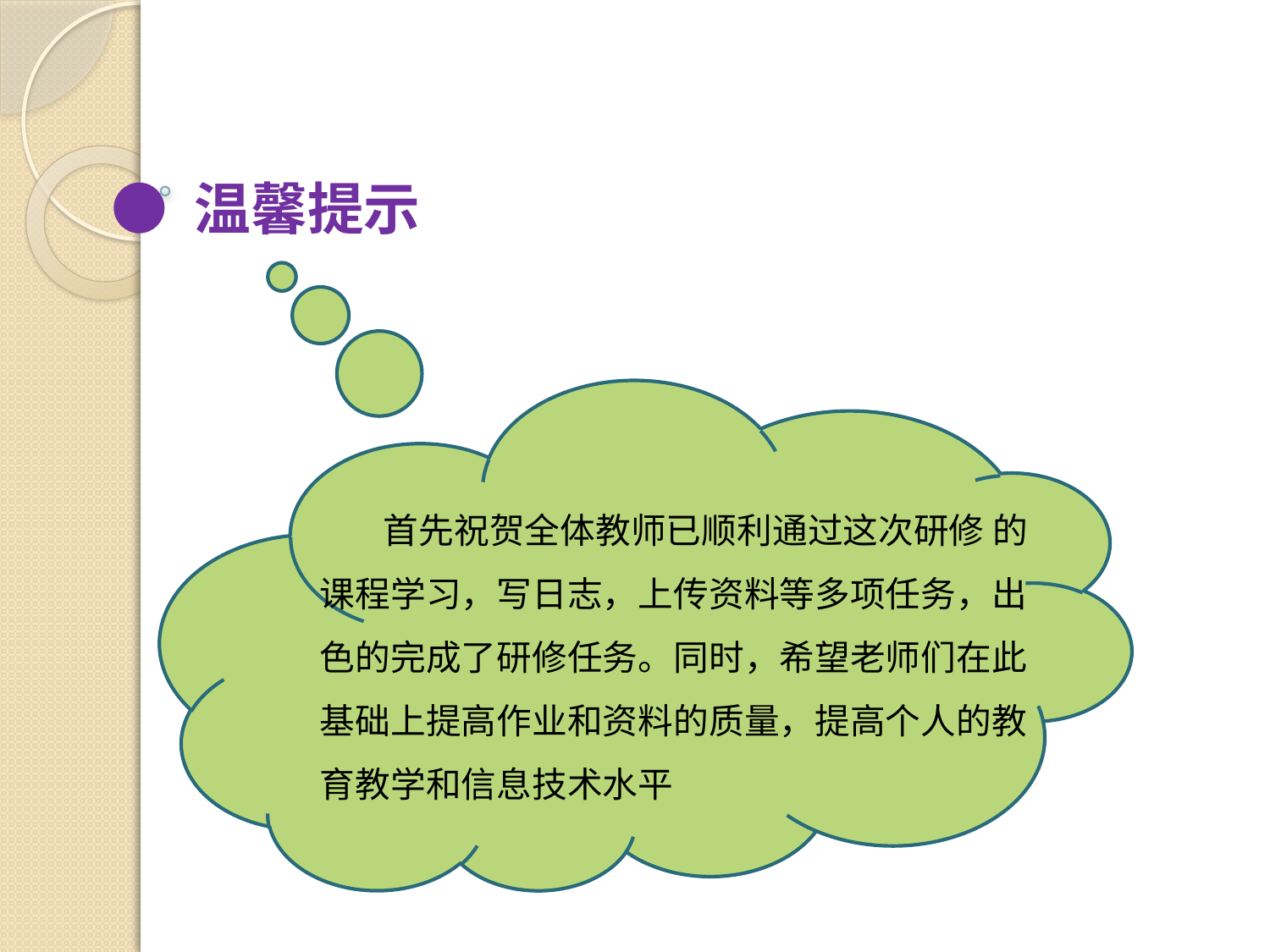

● 温馨提示

首先祝贺全体教师已顺利通过这次研修 的课程学习，写日志，上传资料等多项任务，出色的完成了研修任务。同时，希望老师们在此基础上提高作业和资料的质量，提高个人的教育教学和信息技术水平